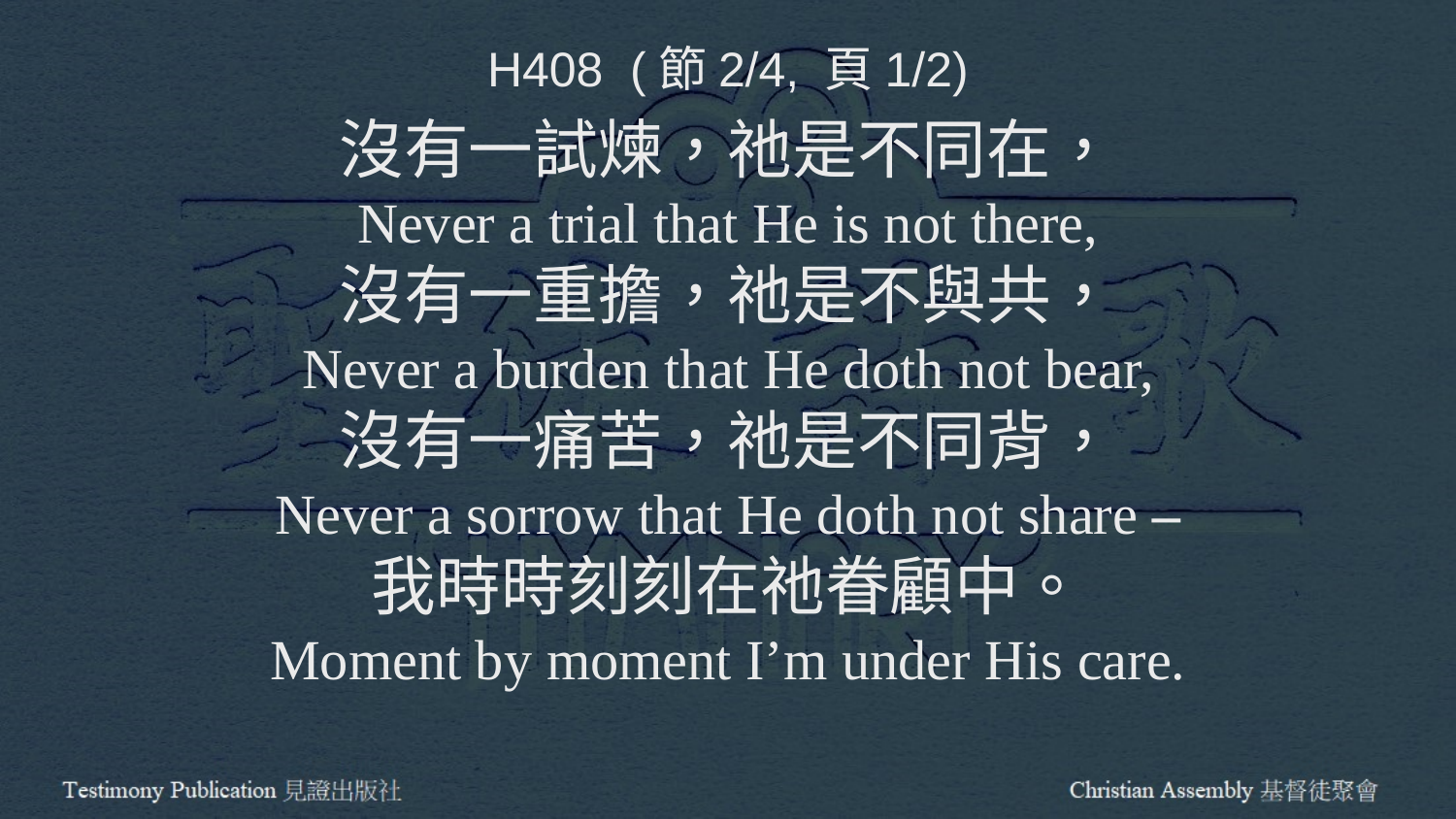

H408  (節2/4, 頁1/2)
沒有一試煉，祂是不同在，
Never a trial that He is not there,
沒有一重擔，祂是不與共，
Never a burden that He doth not bear,
沒有一痛苦，祂是不同背，
Never a sorrow that He doth not share –
我時時刻刻在祂眷顧中。
Moment by moment I’m under His care.